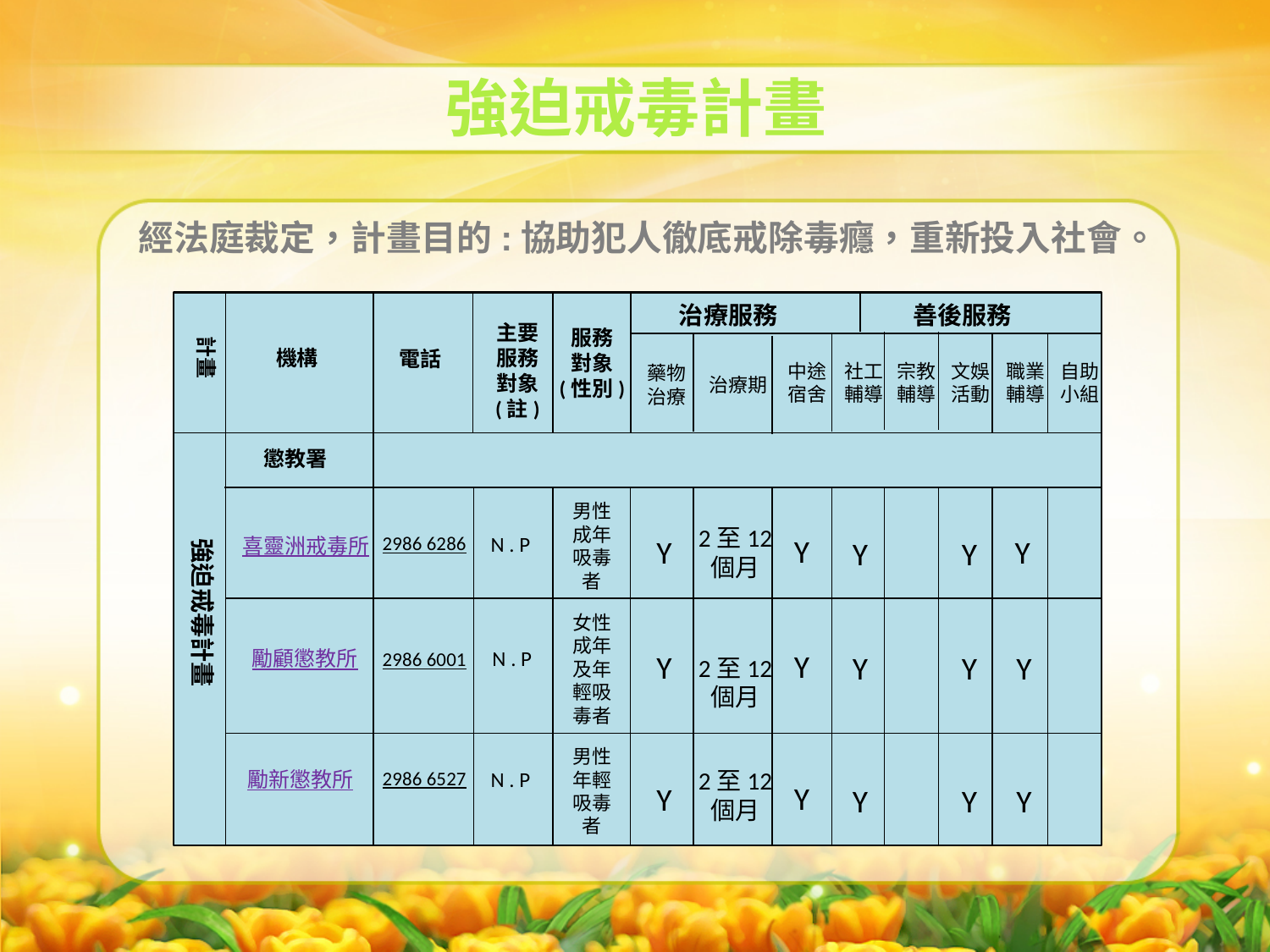

強迫戒毒計畫
經法庭裁定，計畫目的:協助犯人徹底戒除毒癮，重新投入社會。

治療服務
善後服務
主要
服務
對象
(註)
服務
對象
(性別)
計畫
機構
電話
中途
宿舍
社工
輔導
自助
小組
宗教
輔導
文娛
活動
職業
輔導
藥物
治療
治療期
懲教署
男性
成年
吸毒
者
2至12
個月
Y
N . P
2986 6286
Y
喜靈洲戒毒所
強迫戒毒計畫
Y
Y
Y
女性
成年
及年
輕吸
毒者
勵顧懲教所
N . P
Y
2986 6001
Y
Y
Y
Y
2至12
個月
男性
年輕
吸毒
者
2至12
個月
勵新懲教所
2986 6527
N . P
Y
Y
Y
Y
Y